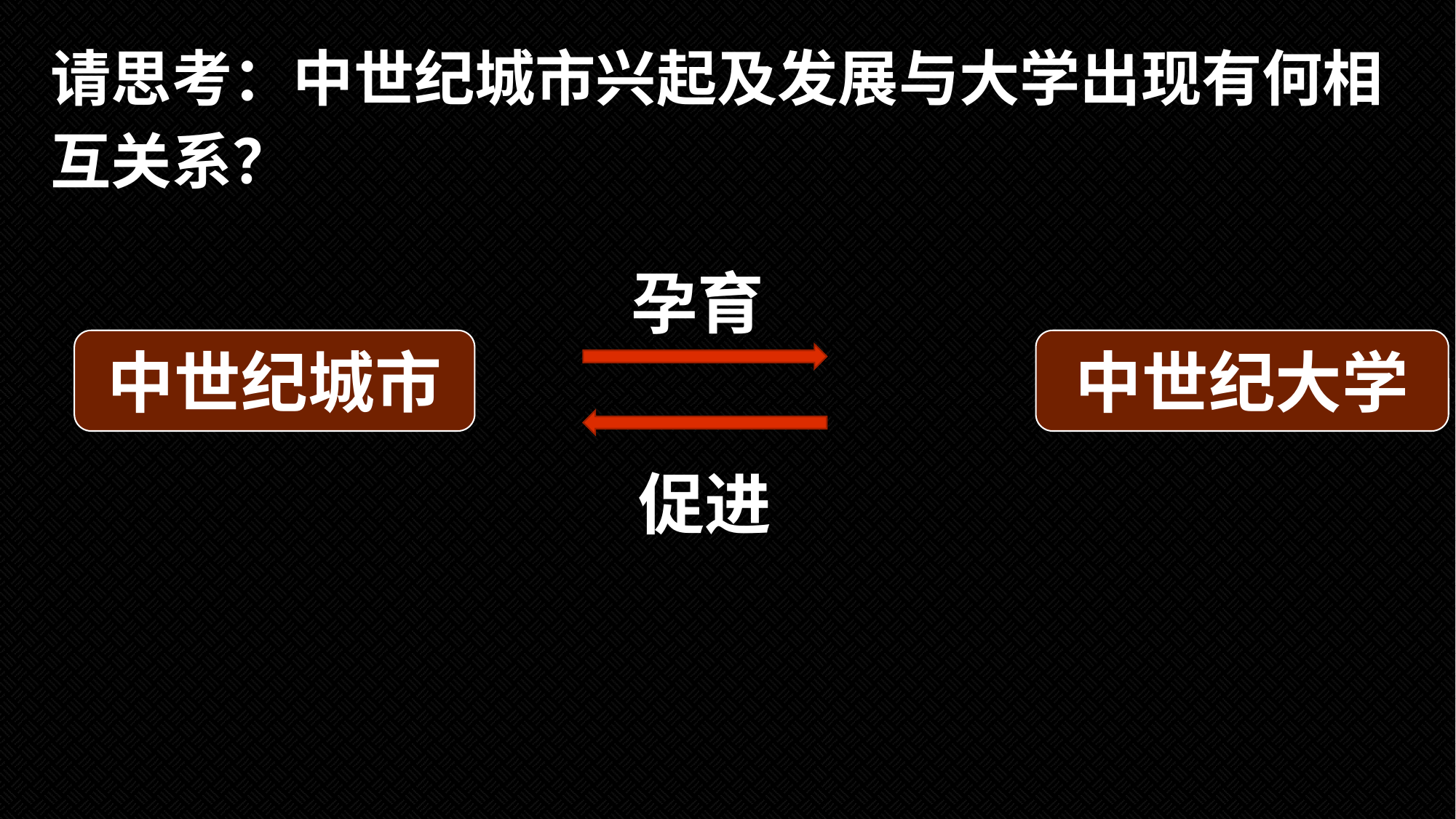

请思考：中世纪城市兴起及发展与大学出现有何相互关系？
孕育
中世纪大学
中世纪城市

促进